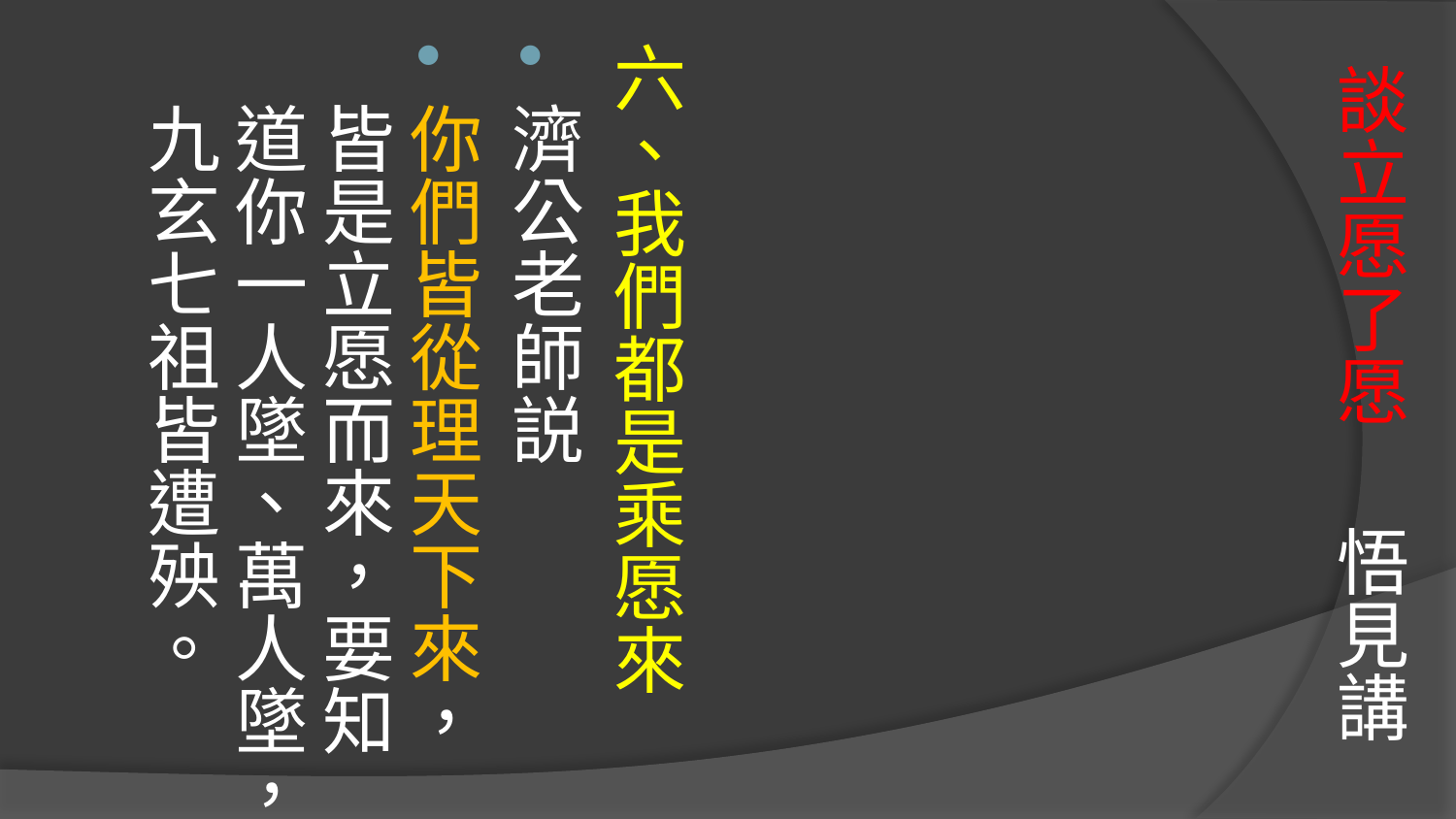

# 談立愿了愿      悟見講
六、我們都是乘愿來
濟公老師説
你們皆從理天下來，皆是立愿而來，要知道你一人墜、萬人墜，九玄七祖皆遭殃。